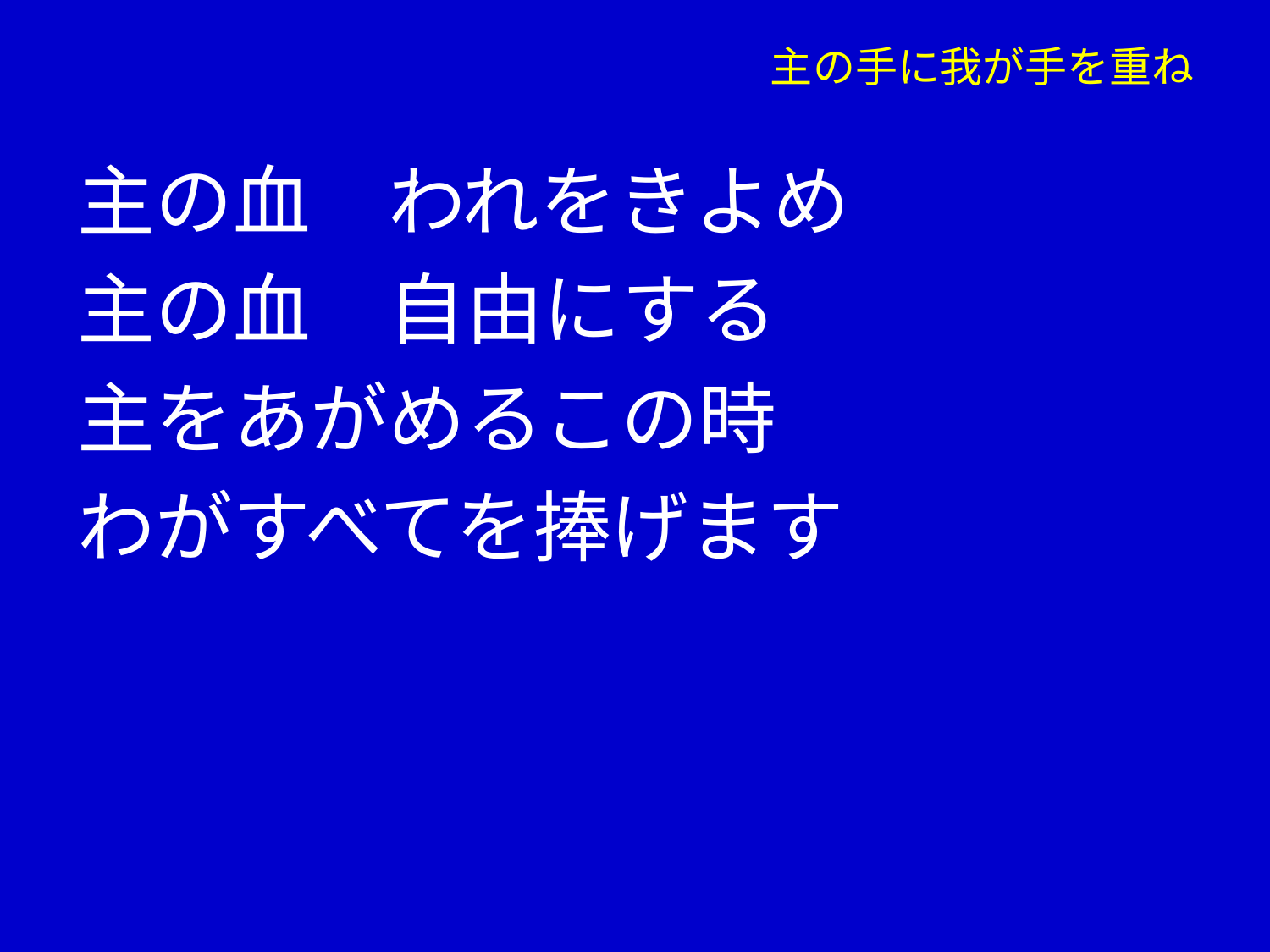

# 主の手に我が手を重ね
主の血　われをきよめ
主の血　自由にする
主をあがめるこの時
わがすべてを捧げます